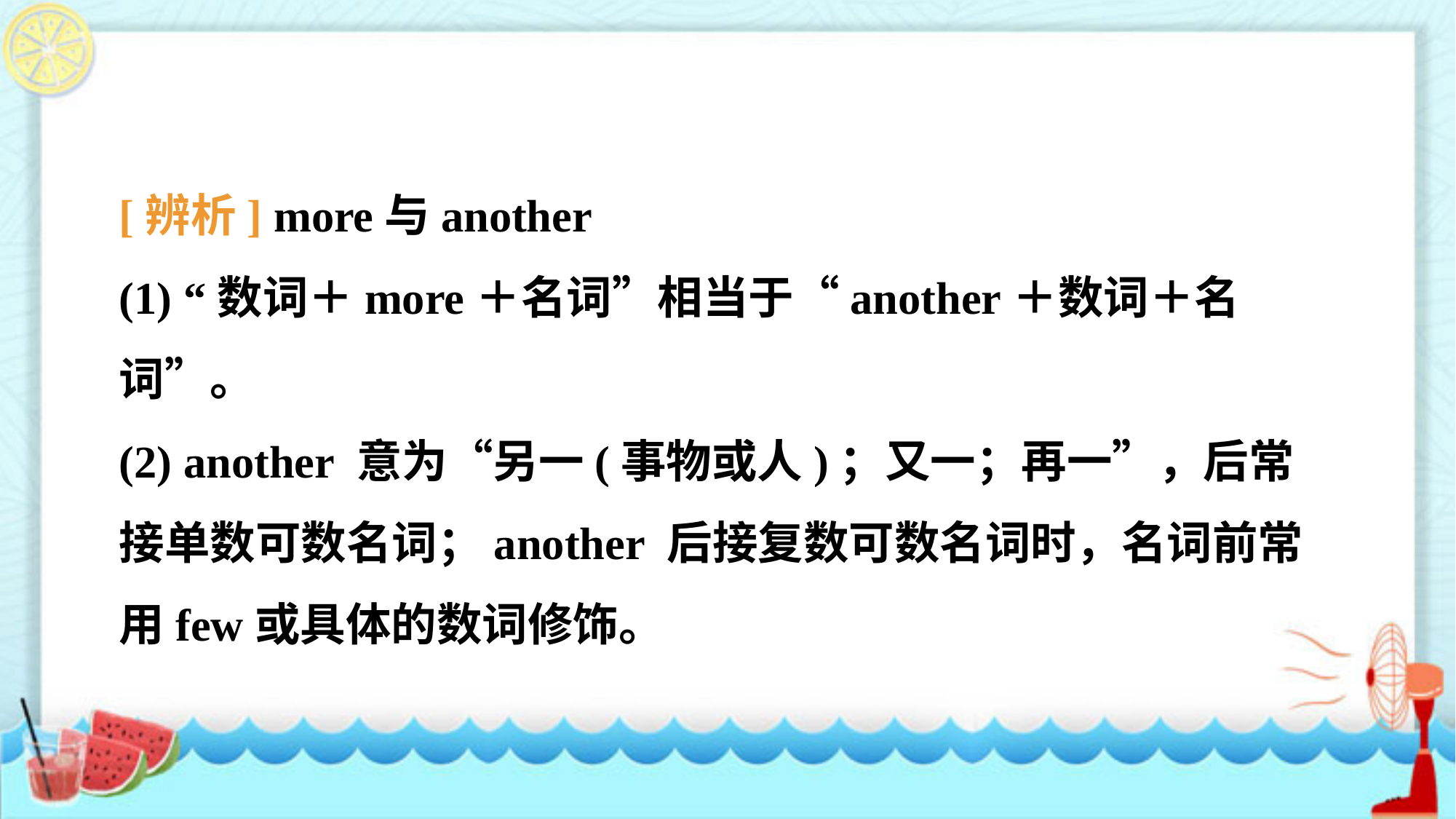

[辨析] more与another
(1) “数词＋more＋名词”相当于“another＋数词＋名词”。
(2) another 意为“另一(事物或人)；又一；再一”，后常接单数可数名词；another 后接复数可数名词时，名词前常用few或具体的数词修饰。